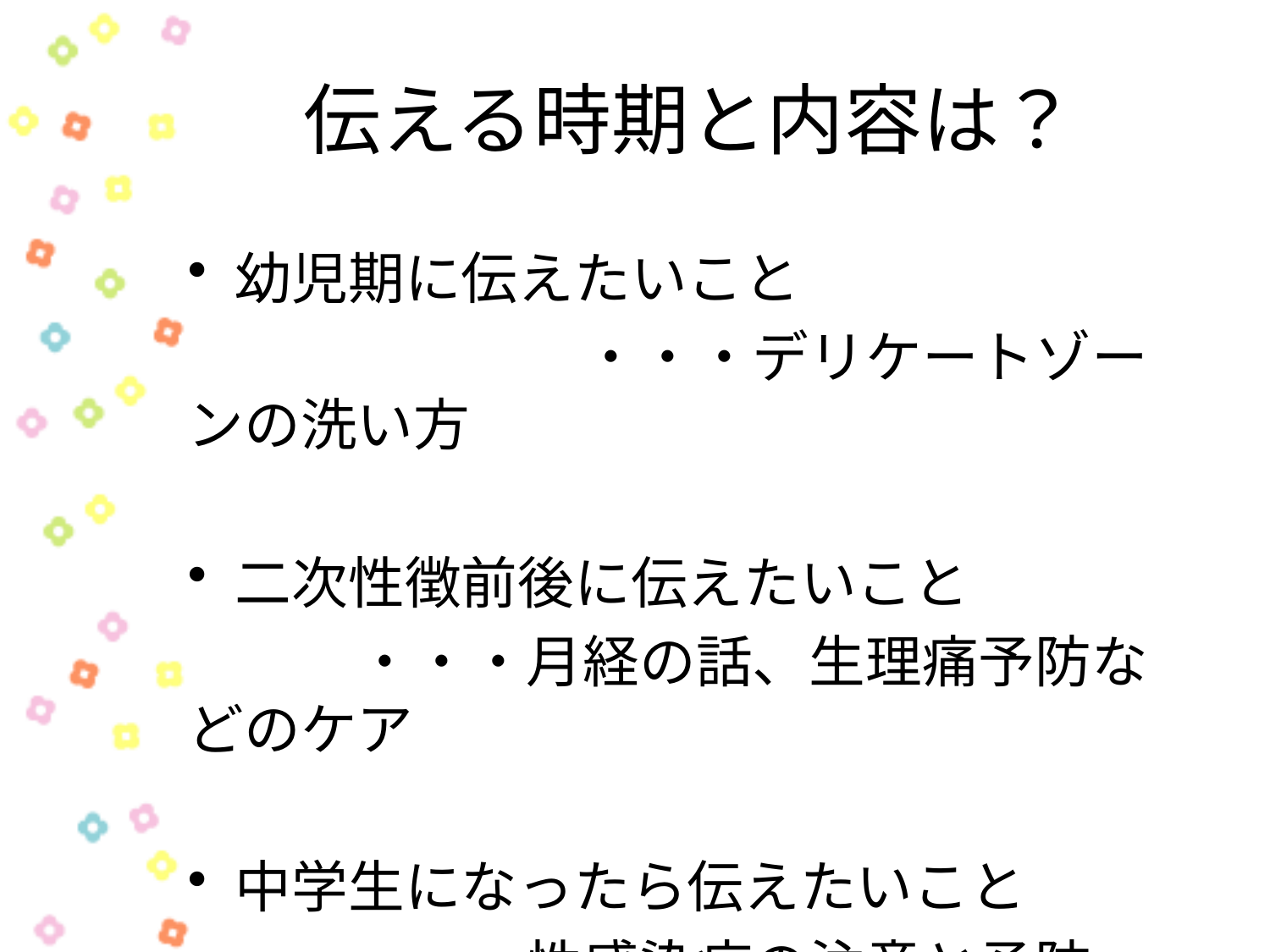

# 伝える時期と内容は？
幼児期に伝えたいこと
　　　　　　　・・・デリケートゾーンの洗い方

二次性徴前後に伝えたいこと
　　　・・・月経の話、生理痛予防などのケア

中学生になったら伝えたいこと
　　　・・・性感染症の注意と予防